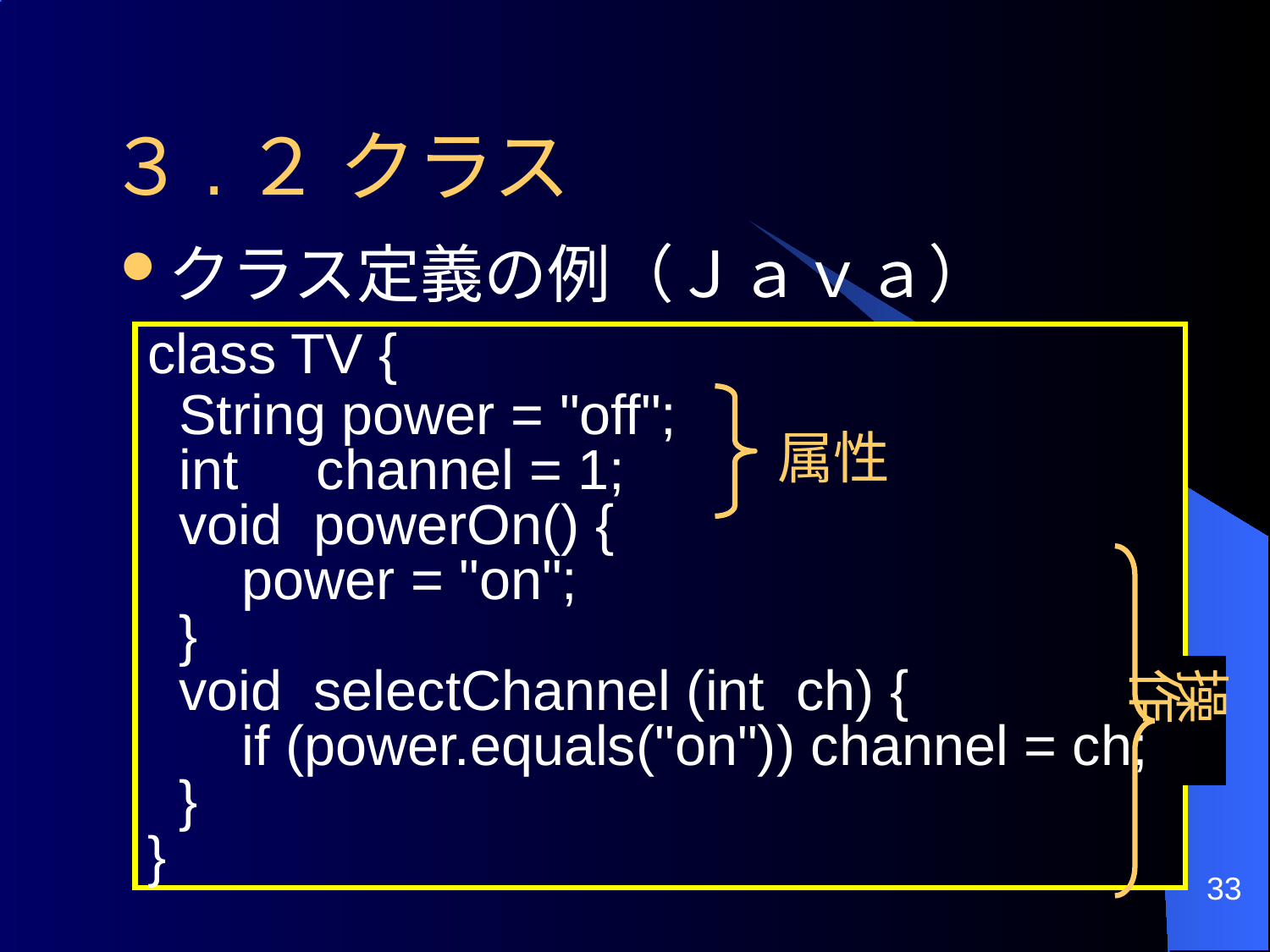

# ３.２ クラス
クラス定義の例（Ｊａｖａ）
class TV {
  String power = "off";
  int     channel = 1;
  void  powerOn() {
      power = "on";
  }
  void  selectChannel (int  ch) {
      if (power.equals("on")) channel = ch;
  }
}

属性

操作
33